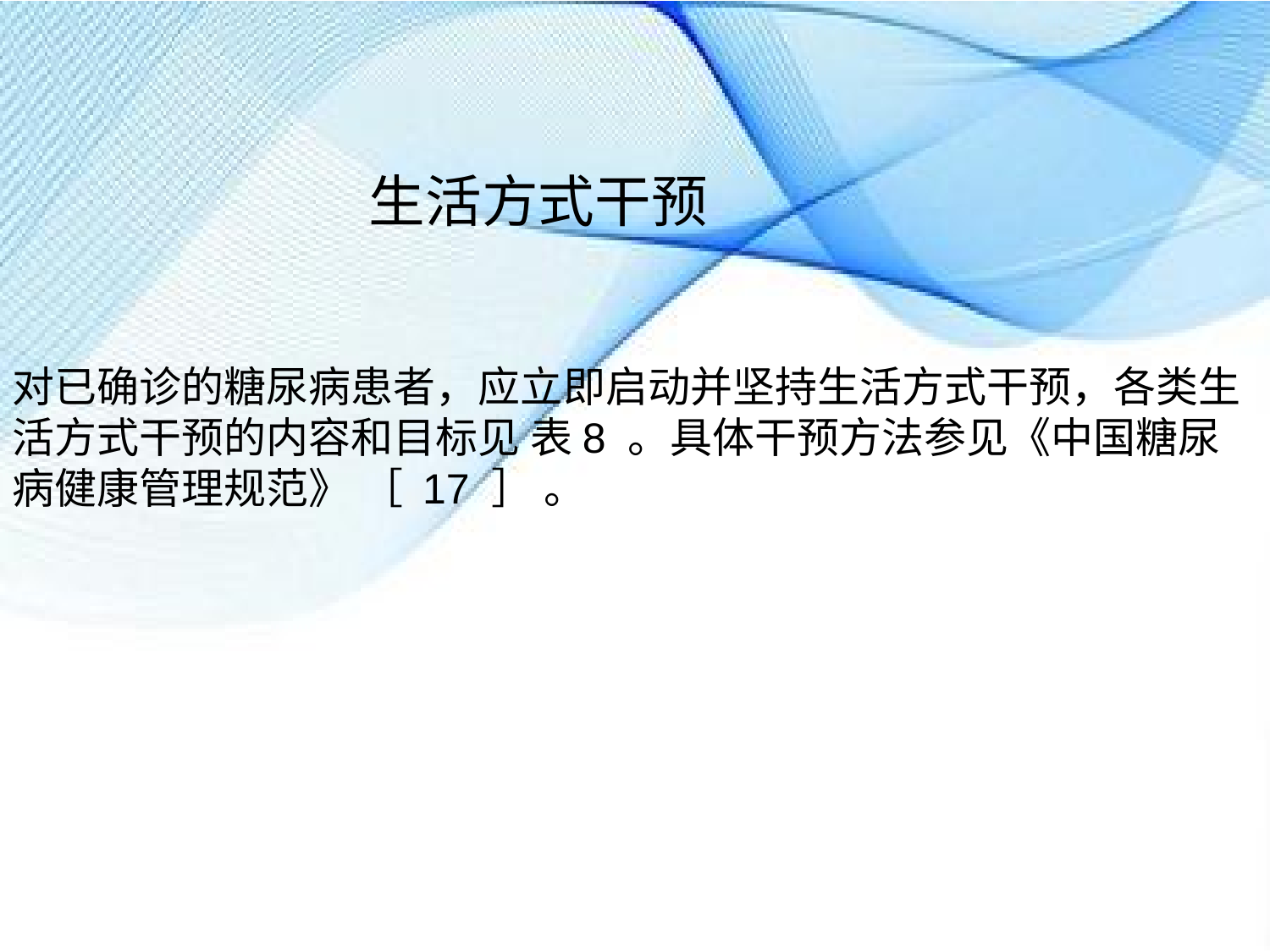

生活方式干预

对已确诊的糖尿病患者，应立即启动并坚持生活方式干预，各类生活方式干预的内容和目标见 表8 。具体干预方法参见《中国糖尿病健康管理规范》 ［ 17 ］ 。